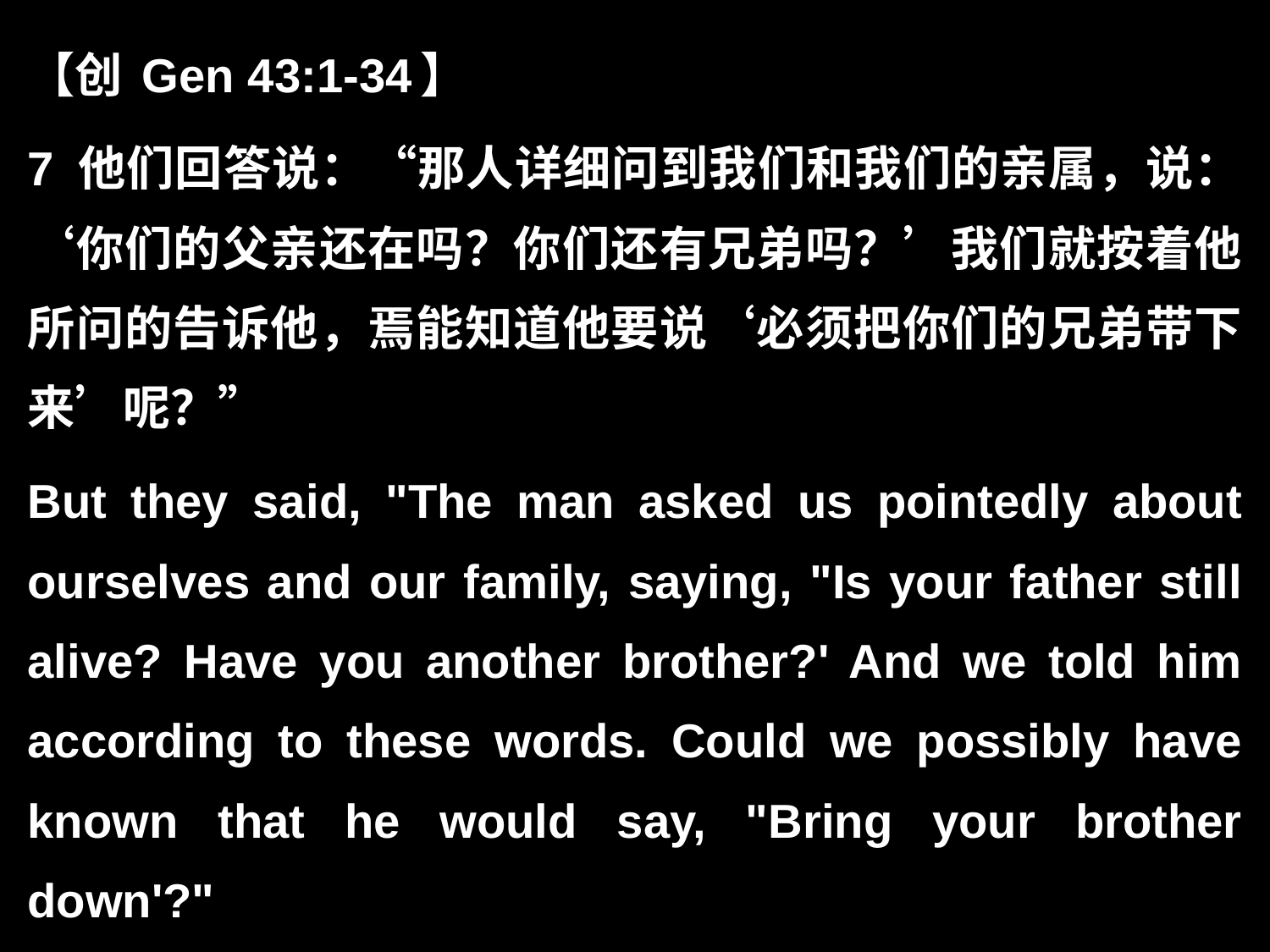

【创 Gen 43:1-34】
7 他们回答说：“那人详细问到我们和我们的亲属，说：‘你们的父亲还在吗？你们还有兄弟吗？’我们就按着他所问的告诉他，焉能知道他要说‘必须把你们的兄弟带下来’呢？”
But they said, "The man asked us pointedly about ourselves and our family, saying, "Is your father still alive? Have you another brother?' And we told him according to these words. Could we possibly have known that he would say, "Bring your brother down'?"